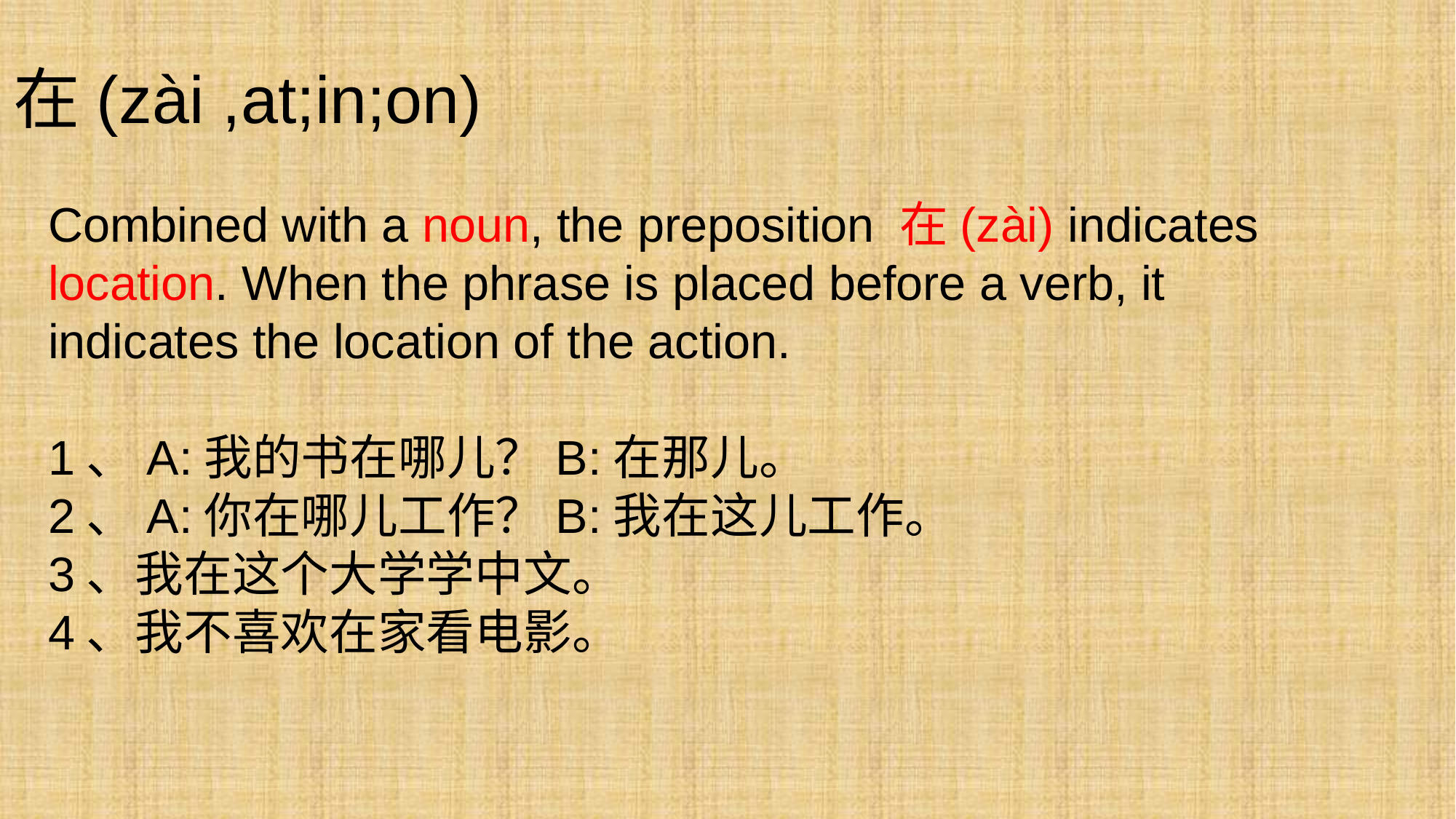

在(zài ,at;in;on)

Combined with a noun, the preposition 在(zài) indicates location. When the phrase is placed before a verb, it indicates the location of the action.

1、A:我的书在哪儿？B:在那儿。
2、A:你在哪儿工作？B:我在这儿工作。
3、我在这个大学学中文。
4、我不喜欢在家看电影。